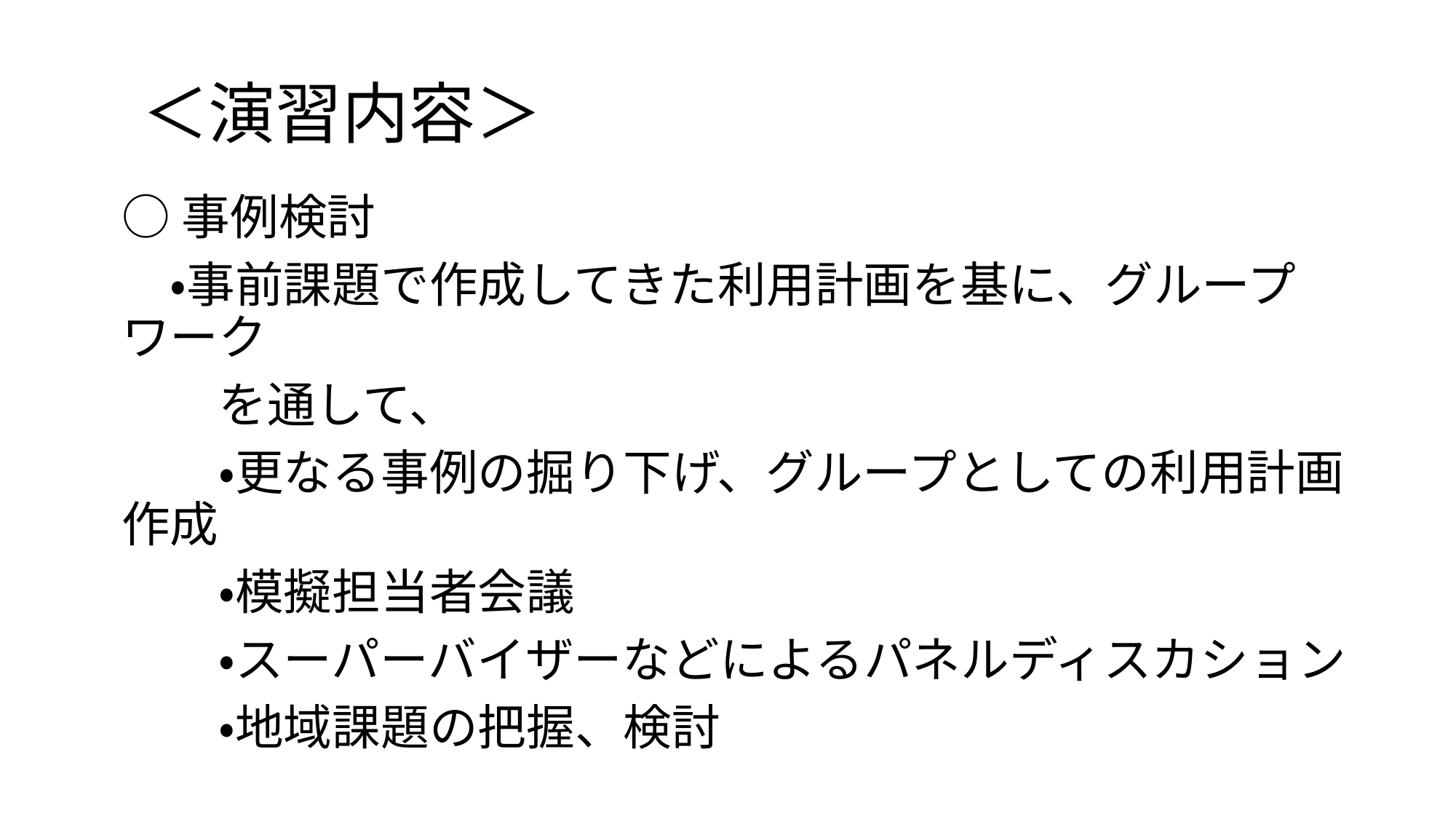

# ＜演習内容＞
○事例検討
　・事前課題で作成してきた利用計画を基に、グループワーク
　　を通して、
　　・更なる事例の掘り下げ、グループとしての利用計画作成
　　・模擬担当者会議
　　・スーパーバイザーなどによるパネルディスカション
　　・地域課題の把握、検討